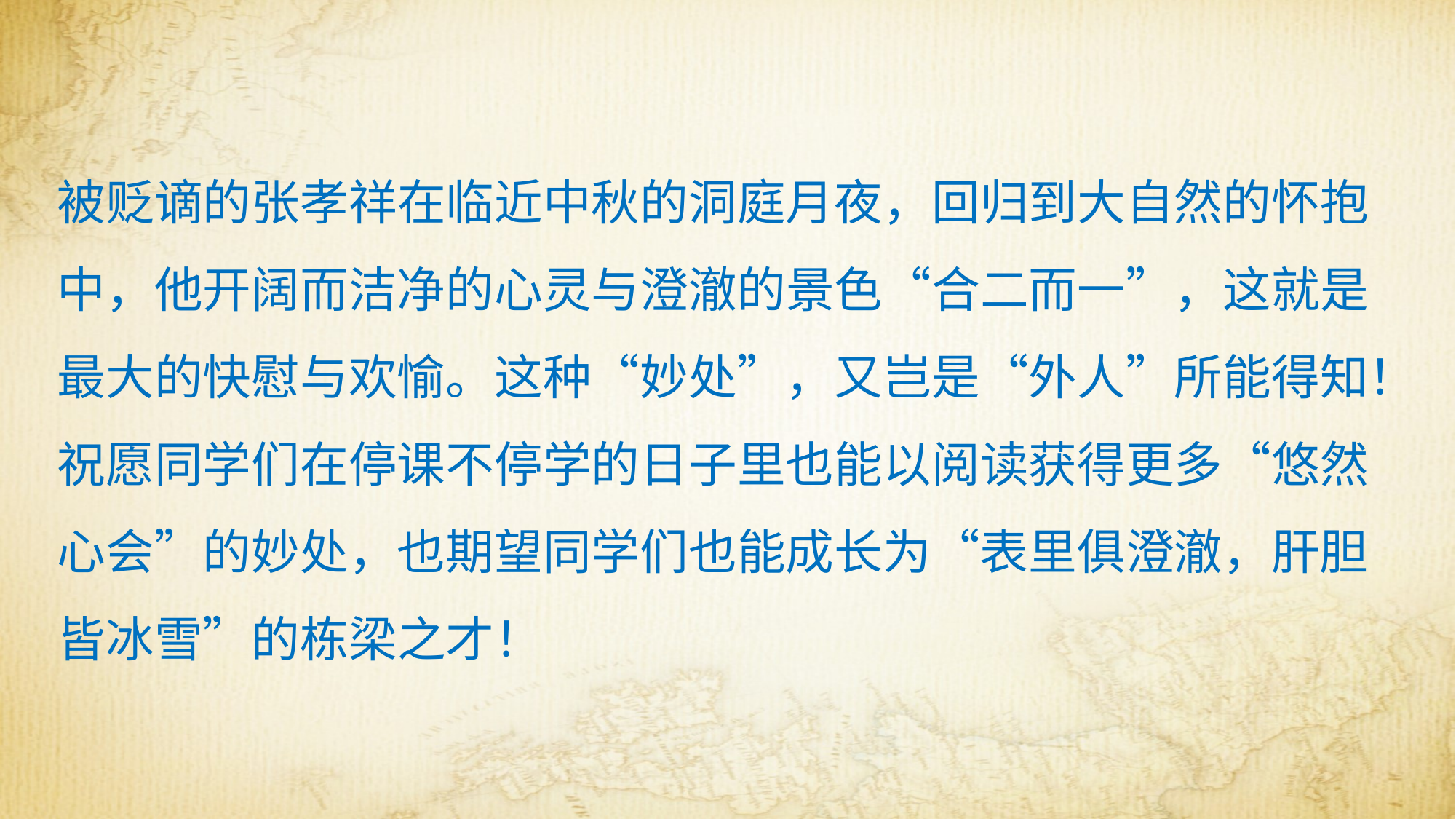

被贬谪的张孝祥在临近中秋的洞庭月夜，回归到大自然的怀抱中，他开阔而洁净的心灵与澄澈的景色“合二而一”，这就是最大的快慰与欢愉。这种“妙处”，又岂是“外人”所能得知！祝愿同学们在停课不停学的日子里也能以阅读获得更多“悠然心会”的妙处，也期望同学们也能成长为“表里俱澄澈，肝胆皆冰雪”的栋梁之才！